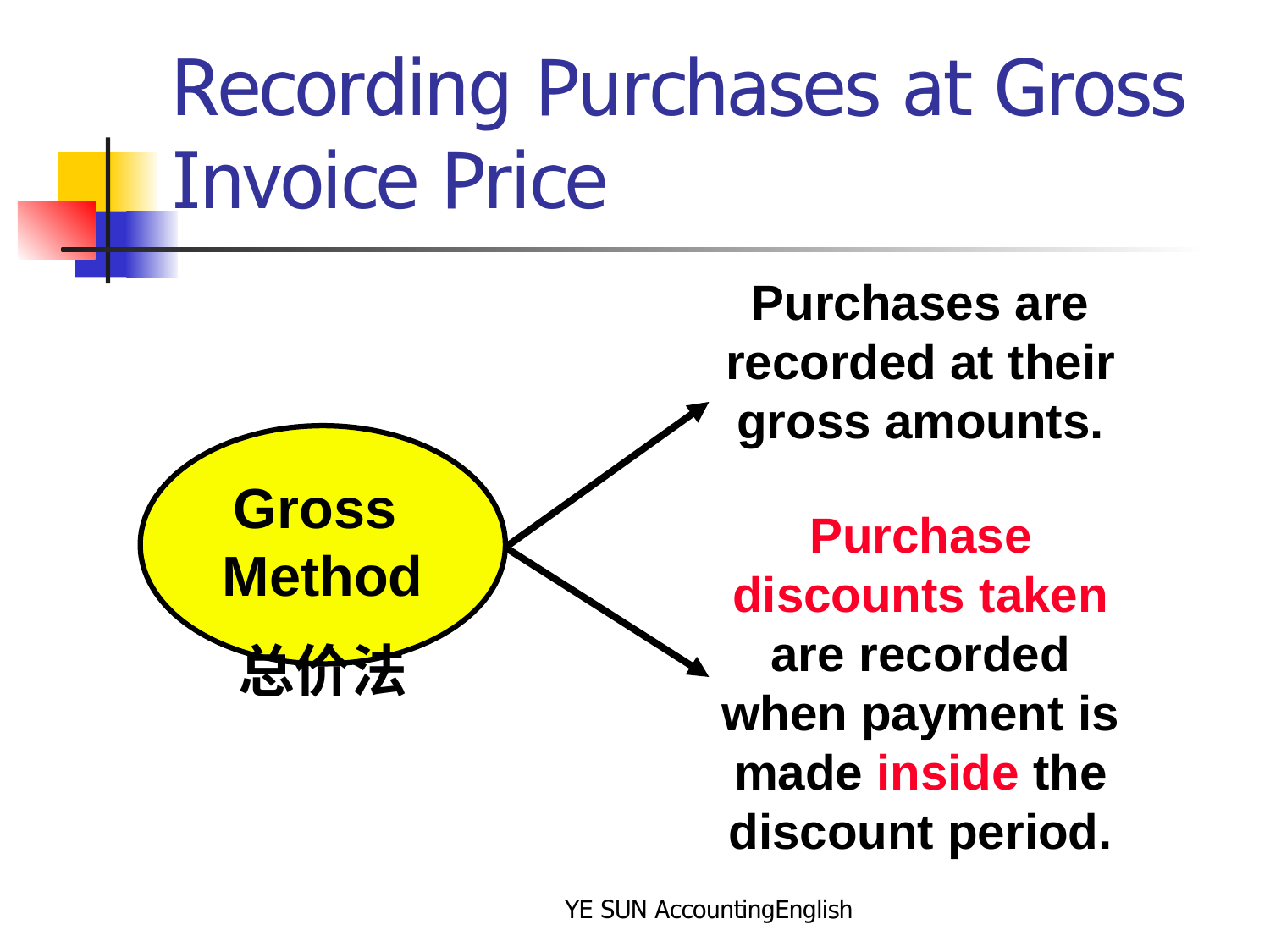

# Recording Purchases at Gross Invoice Price
Purchases are recorded at their gross amounts.

Gross  Method
总价法
Purchase discounts taken are recorded when payment is made inside the discount period.

YE SUN AccountingEnglish
20